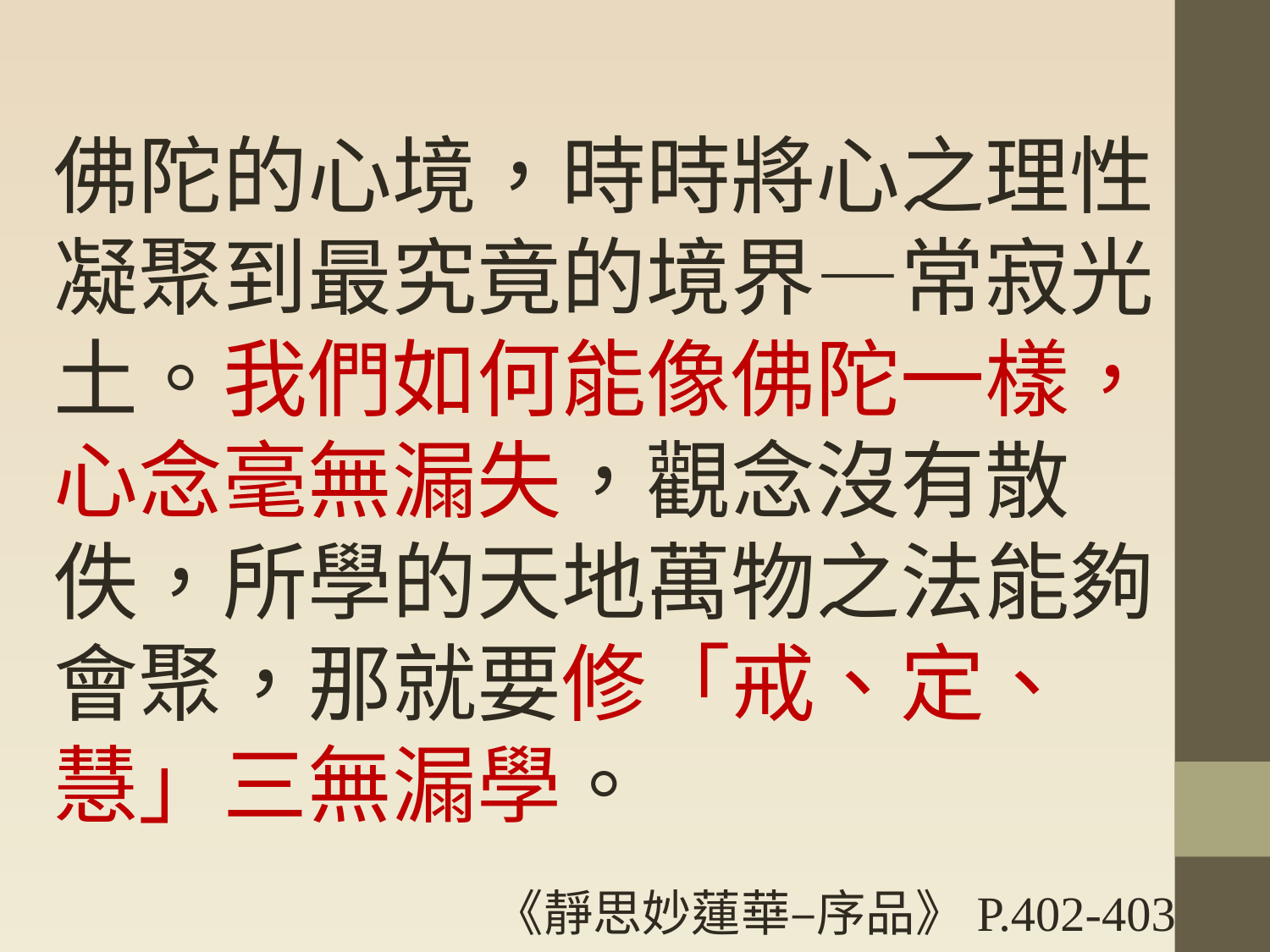

佛陀的心境，時時將心之理性凝聚到最究竟的境界—常寂光土。我們如何能像佛陀一樣，心念毫無漏失，觀念沒有散佚，所學的天地萬物之法能夠會聚，那就要修「戒、定、慧」三無漏學。
《靜思妙蓮華–序品》P.402-403